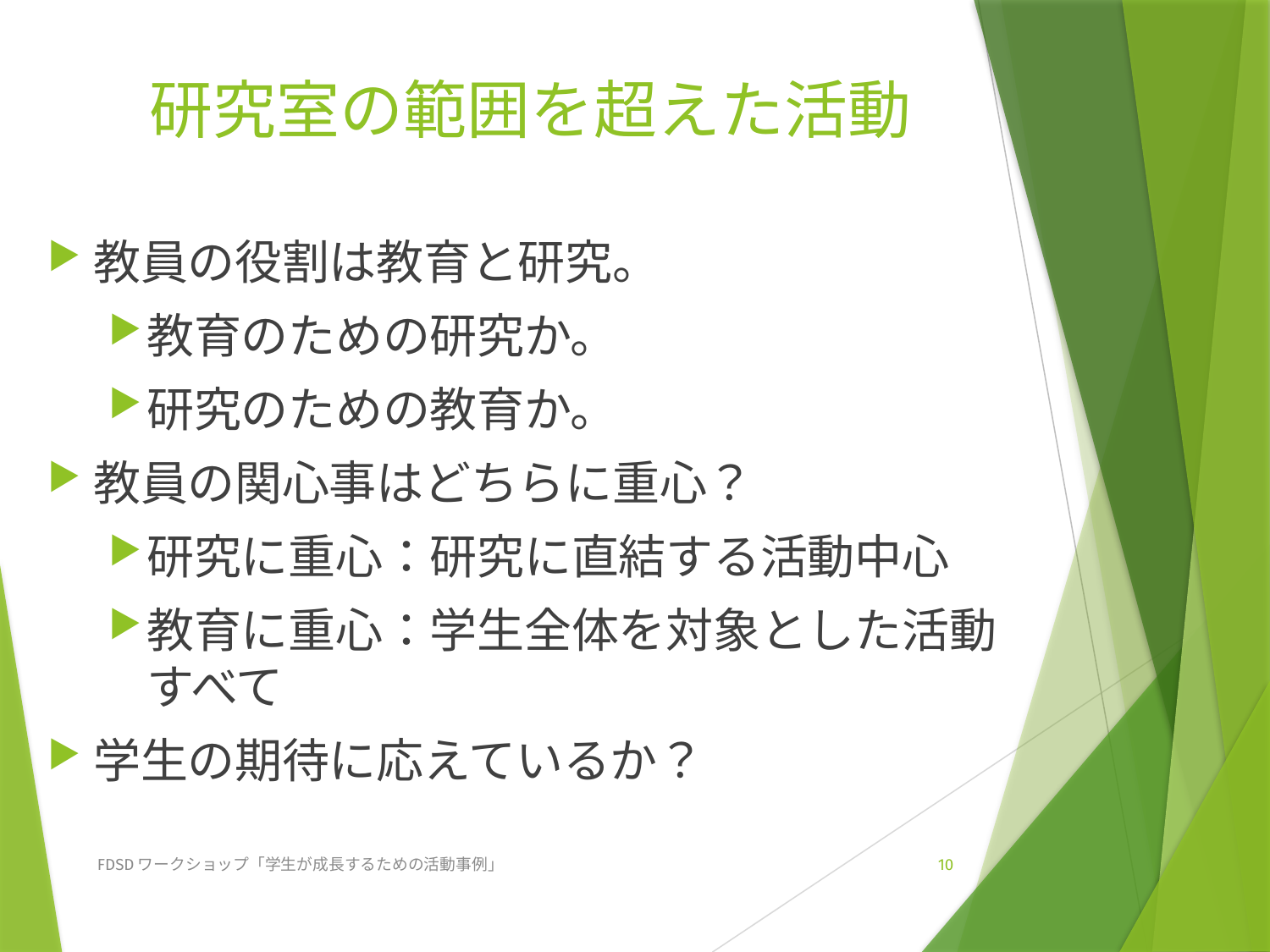

# 研究室の範囲を超えた活動
教員の役割は教育と研究。
教育のための研究か。
研究のための教育か。
教員の関心事はどちらに重心？
研究に重心：研究に直結する活動中心
教育に重心：学生全体を対象とした活動すべて
学生の期待に応えているか？

FDSDワークショップ「学生が成長するための活動事例」
10